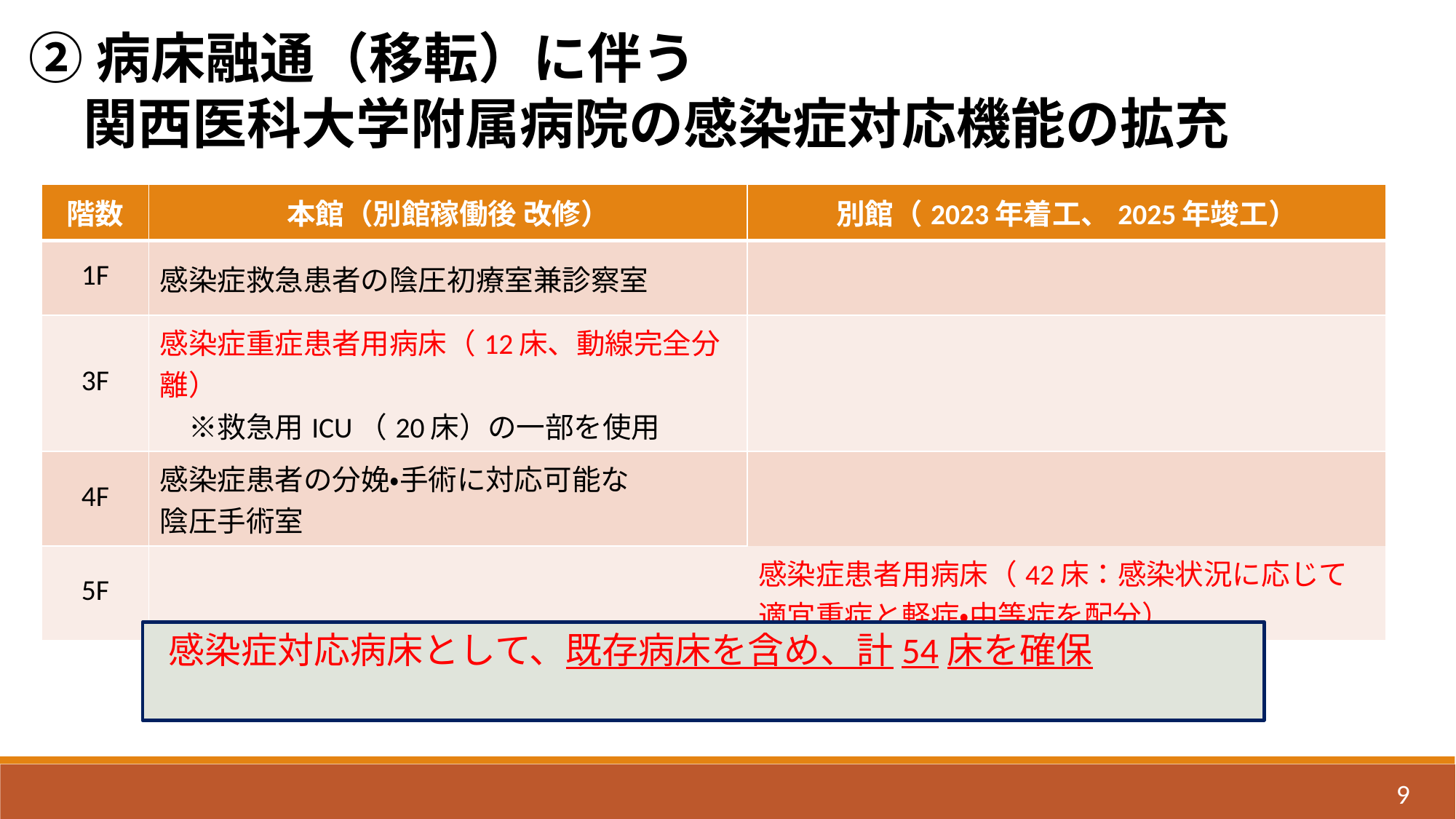

②病床融通（移転）に伴う
　関西医科大学附属病院の感染症対応機能の拡充
| 階数 | 本館（別館稼働後 改修） | 別館（2023年着工、2025年竣工） |
| --- | --- | --- |
| 1F | 感染症救急患者の陰圧初療室兼診察室 |  |
| 3F | 感染症重症患者用病床（12床、動線完全分離） 　※救急用ICU（20床）の一部を使用 |  |
| 4F | 感染症患者の分娩・手術に対応可能な 陰圧手術室 |  |
| 5F |  | 感染症患者用病床（42床：感染状況に応じて適宜重症と軽症・中等症を配分） |
感染症対応病床として、既存病床を含め、計54床を確保
9